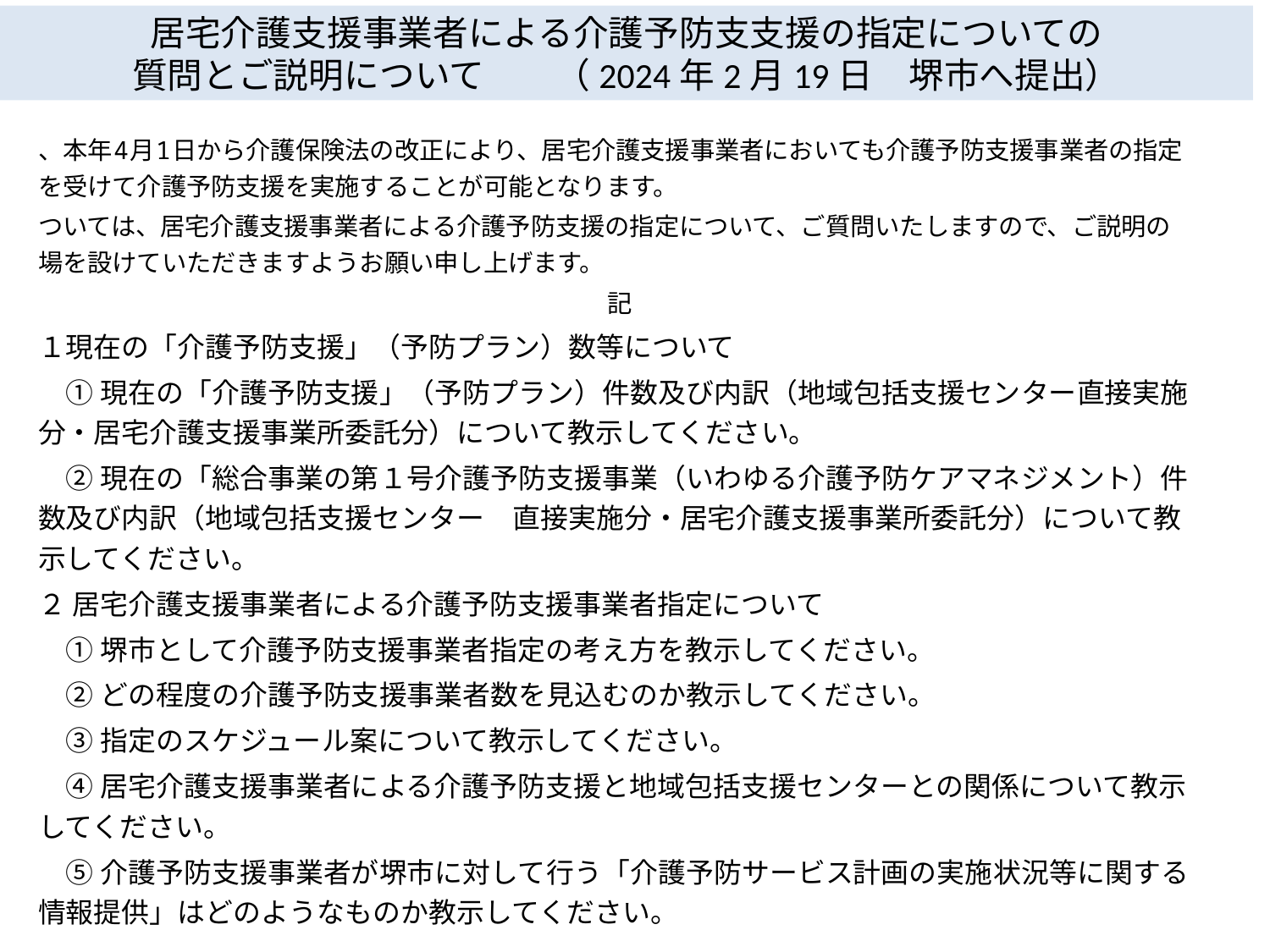

# 居宅介護支援事業者による介護予防支支援の指定についての 質問とご説明について　　（2024年2月19日　堺市へ提出）
、本年4月1日から介護保険法の改正により、居宅介護支援事業者においても介護予防支援事業者の指定を受けて介護予防支援を実施することが可能となります。
ついては、居宅介護支援事業者による介護予防支援の指定について、ご質問いたしますので、ご説明の場を設けていただきますようお願い申し上げます。
　　　　　　　　　　　　　　　　　　　　　　　記
１現在の「介護予防支援」（予防プラン）数等について
　① 現在の「介護予防支援」（予防プラン）件数及び内訳（地域包括支援センター直接実施分・居宅介護支援事業所委託分）について教示してください。
　② 現在の「総合事業の第１号介護予防支援事業（いわゆる介護予防ケアマネジメント）件数及び内訳（地域包括支援センター　直接実施分・居宅介護支援事業所委託分）について教示してください。
２ 居宅介護支援事業者による介護予防支援事業者指定について
　① 堺市として介護予防支援事業者指定の考え方を教示してください。
　② どの程度の介護予防支援事業者数を見込むのか教示してください。
　③ 指定のスケジュール案について教示してください。
　④ 居宅介護支援事業者による介護予防支援と地域包括支援センターとの関係について教示してください。
　⑤ 介護予防支援事業者が堺市に対して行う「介護予防サービス計画の実施状況等に関する情報提供」はどのようなものか教示してください。